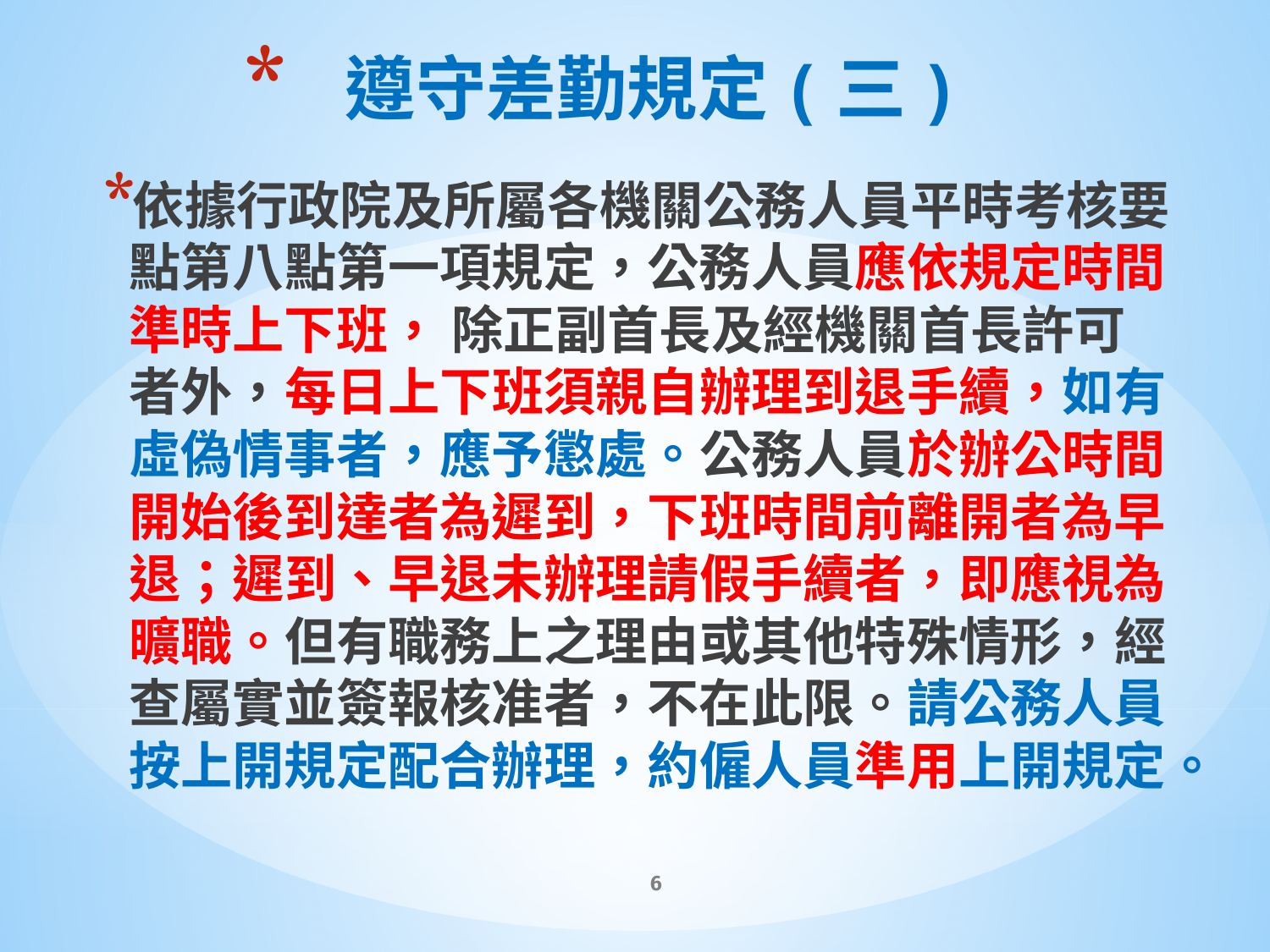

# 遵守差勤規定(三)
依據行政院及所屬各機關公務人員平時考核要點第八點第一項規定，公務人員應依規定時間準時上下班， 除正副首長及經機關首長許可者外，每日上下班須親自辦理到退手續，如有虛偽情事者，應予懲處。公務人員於辦公時間開始後到達者為遲到，下班時間前離開者為早退；遲到、早退未辦理請假手續者，即應視為曠職。但有職務上之理由或其他特殊情形，經查屬實並簽報核准者，不在此限。請公務人員按上開規定配合辦理，約僱人員準用上開規定。

6